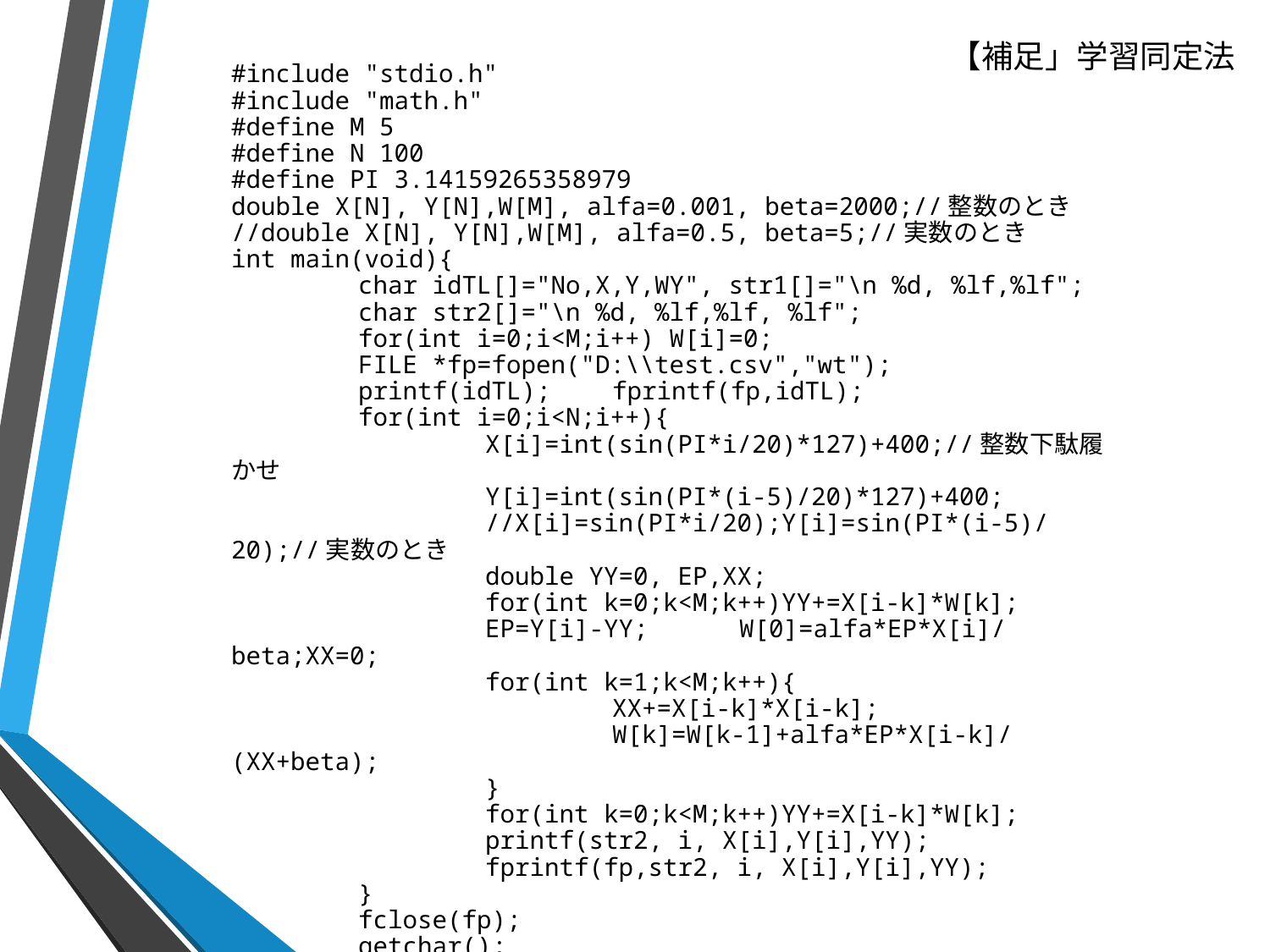

# 【補足」学習同定法
#include "stdio.h"
#include "math.h"
#define M 5
#define N 100
#define PI 3.14159265358979
double X[N], Y[N],W[M], alfa=0.001, beta=2000;//整数のとき
//double X[N], Y[N],W[M], alfa=0.5, beta=5;//実数のとき
int main(void){
	char idTL[]="No,X,Y,WY", str1[]="\n %d, %lf,%lf";
	char str2[]="\n %d, %lf,%lf, %lf";
	for(int i=0;i<M;i++) W[i]=0;
	FILE *fp=fopen("D:\\test.csv","wt");
	printf(idTL);	fprintf(fp,idTL);
	for(int i=0;i<N;i++){
		X[i]=int(sin(PI*i/20)*127)+400;//整数下駄履かせ
		Y[i]=int(sin(PI*(i-5)/20)*127)+400;
		//X[i]=sin(PI*i/20);Y[i]=sin(PI*(i-5)/20);//実数のとき
		double YY=0, EP,XX;
		for(int k=0;k<M;k++)YY+=X[i-k]*W[k];
		EP=Y[i]-YY;	W[0]=alfa*EP*X[i]/beta;XX=0;
		for(int k=1;k<M;k++){
			XX+=X[i-k]*X[i-k];
			W[k]=W[k-1]+alfa*EP*X[i-k]/(XX+beta);
		}
		for(int k=0;k<M;k++)YY+=X[i-k]*W[k];
		printf(str2, i, X[i],Y[i],YY);
		fprintf(fp,str2, i, X[i],Y[i],YY);
	}
	fclose(fp);
	getchar();
}